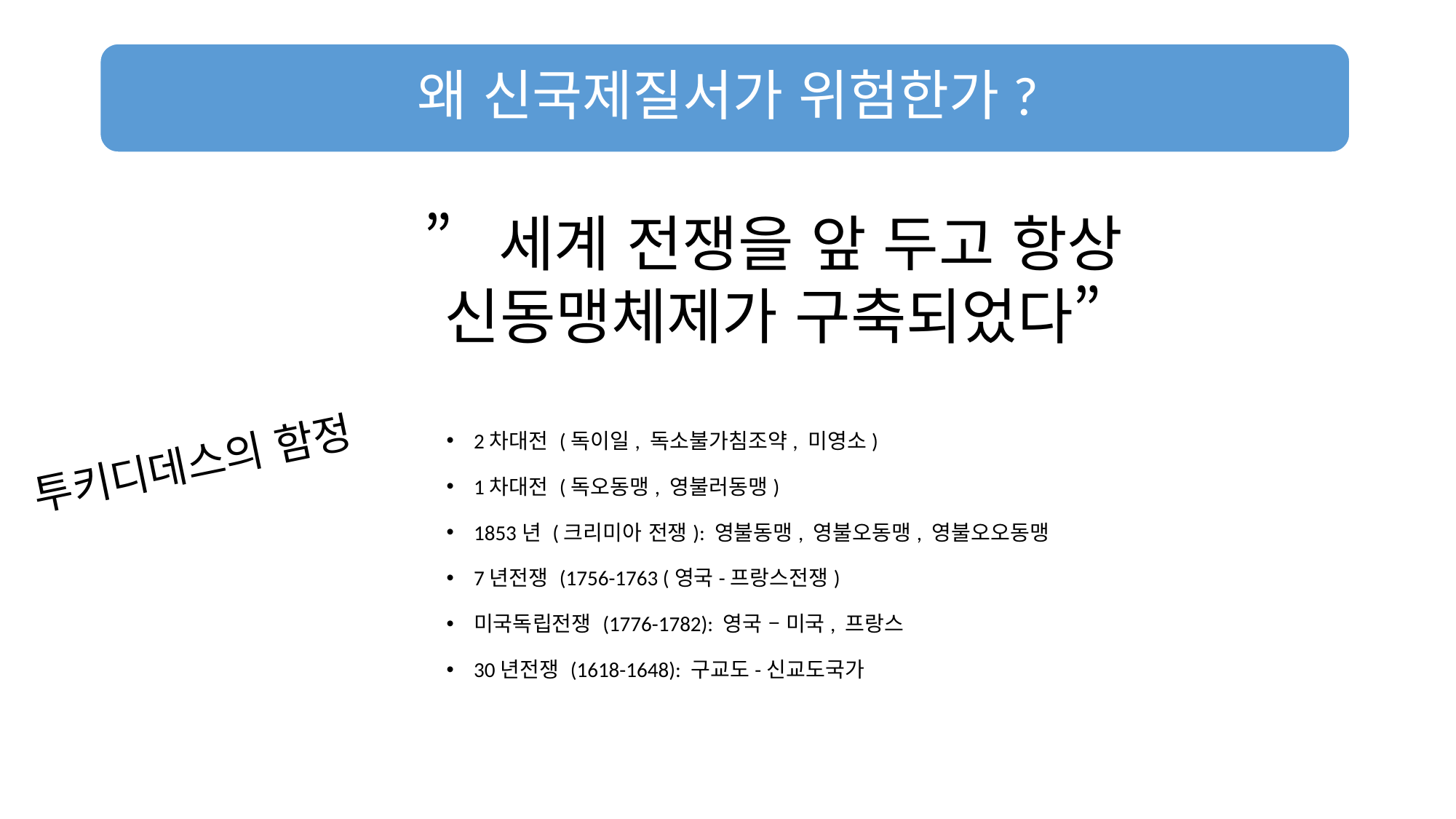

왜 신국제질서가 위험한가?
”세계 전쟁을 앞 두고 항상 신동맹체제가 구축되었다”
2차대전 (독이일, 독소불가침조약, 미영소)
1차대전 (독오동맹, 영불러동맹)
1853년 (크리미아 전쟁): 영불동맹, 영불오동맹, 영불오오동맹
7년전쟁 (1756-1763 (영국-프랑스전쟁)
미국독립전쟁 (1776-1782): 영국 – 미국, 프랑스
30년전쟁 (1618-1648): 구교도-신교도국가
투키디데스의 함정